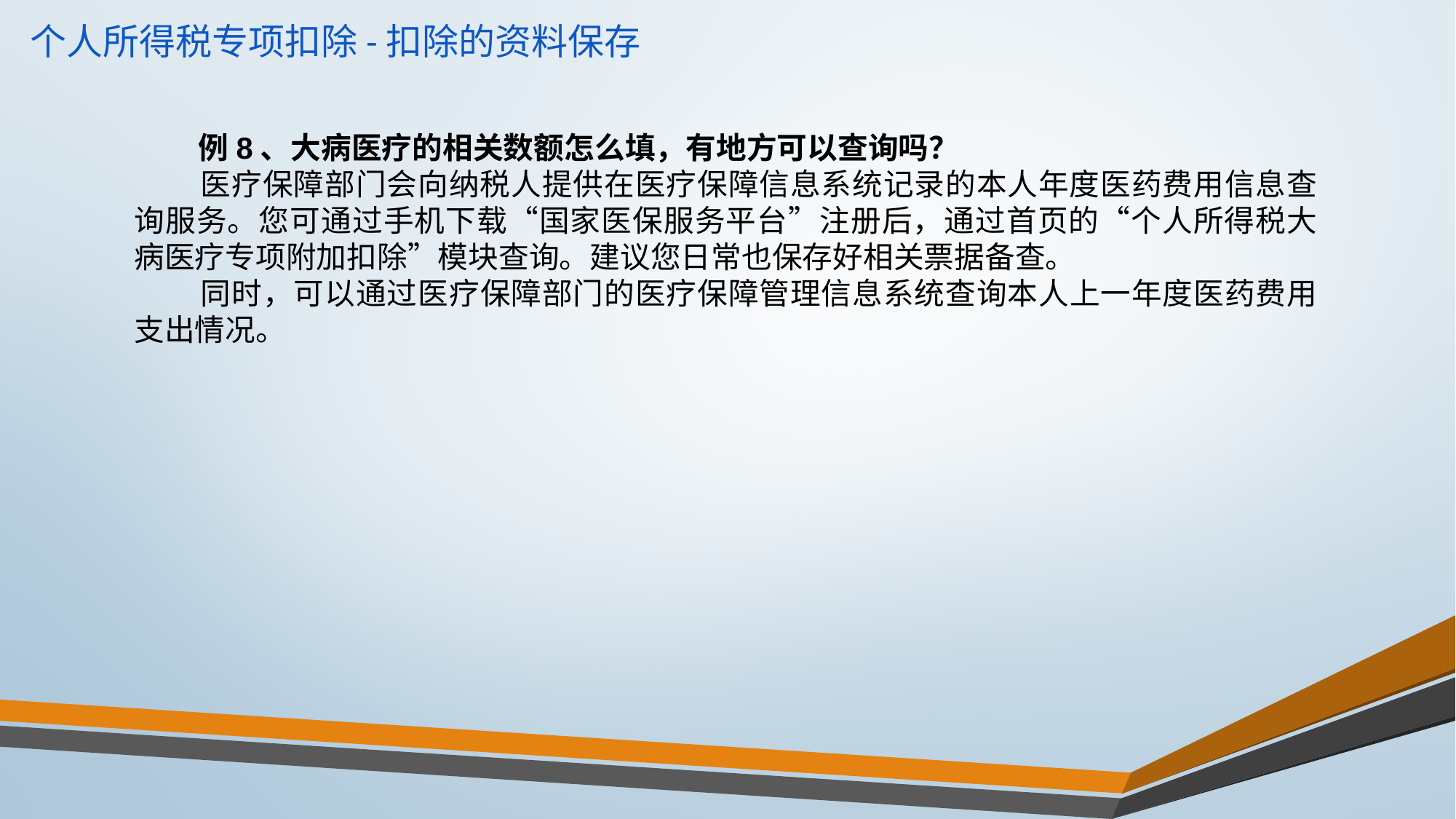

例8、大病医疗的相关数额怎么填，有地方可以查询吗？
   医疗保障部门会向纳税人提供在医疗保障信息系统记录的本人年度医药费用信息查询服务。您可通过手机下载“国家医保服务平台”注册后，通过首页的“个人所得税大病医疗专项附加扣除”模块查询。建议您日常也保存好相关票据备查。
   同时，可以通过医疗保障部门的医疗保障管理信息系统查询本人上一年度医药费用支出情况。